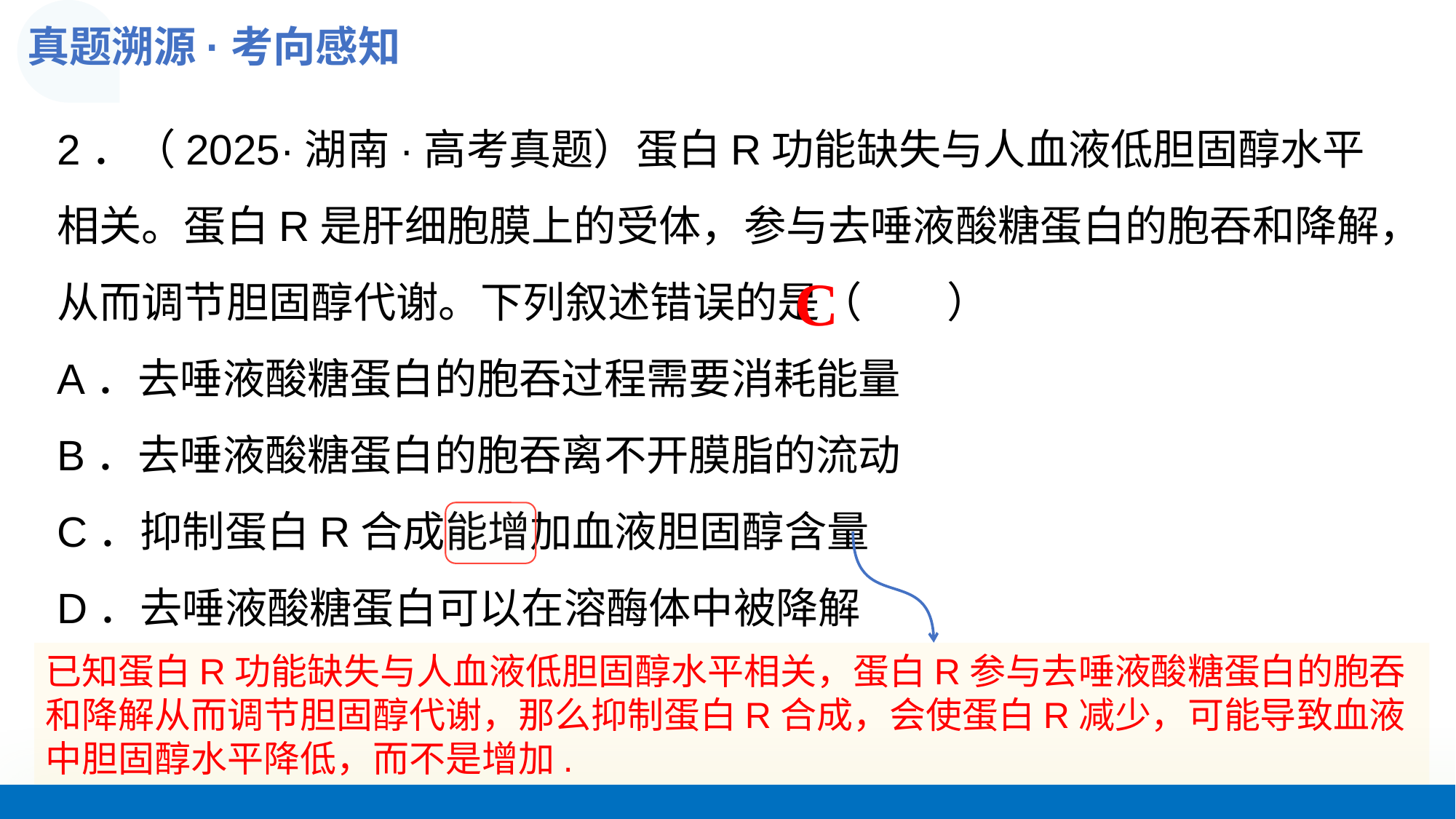

真题溯源·考向感知
2．（2025·湖南·高考真题）蛋白R功能缺失与人血液低胆固醇水平相关。蛋白R是肝细胞膜上的受体，参与去唾液酸糖蛋白的胞吞和降解，从而调节胆固醇代谢。下列叙述错误的是（　　）
A．去唾液酸糖蛋白的胞吞过程需要消耗能量
B．去唾液酸糖蛋白的胞吞离不开膜脂的流动
C．抑制蛋白R合成能增加血液胆固醇含量
D．去唾液酸糖蛋白可以在溶酶体中被降解
C

已知蛋白R功能缺失与人血液低胆固醇水平相关，蛋白R参与去唾液酸糖蛋白的胞吞和降解从而调节胆固醇代谢，那么抑制蛋白R合成，会使蛋白R减少，可能导致血液中胆固醇水平降低，而不是增加.